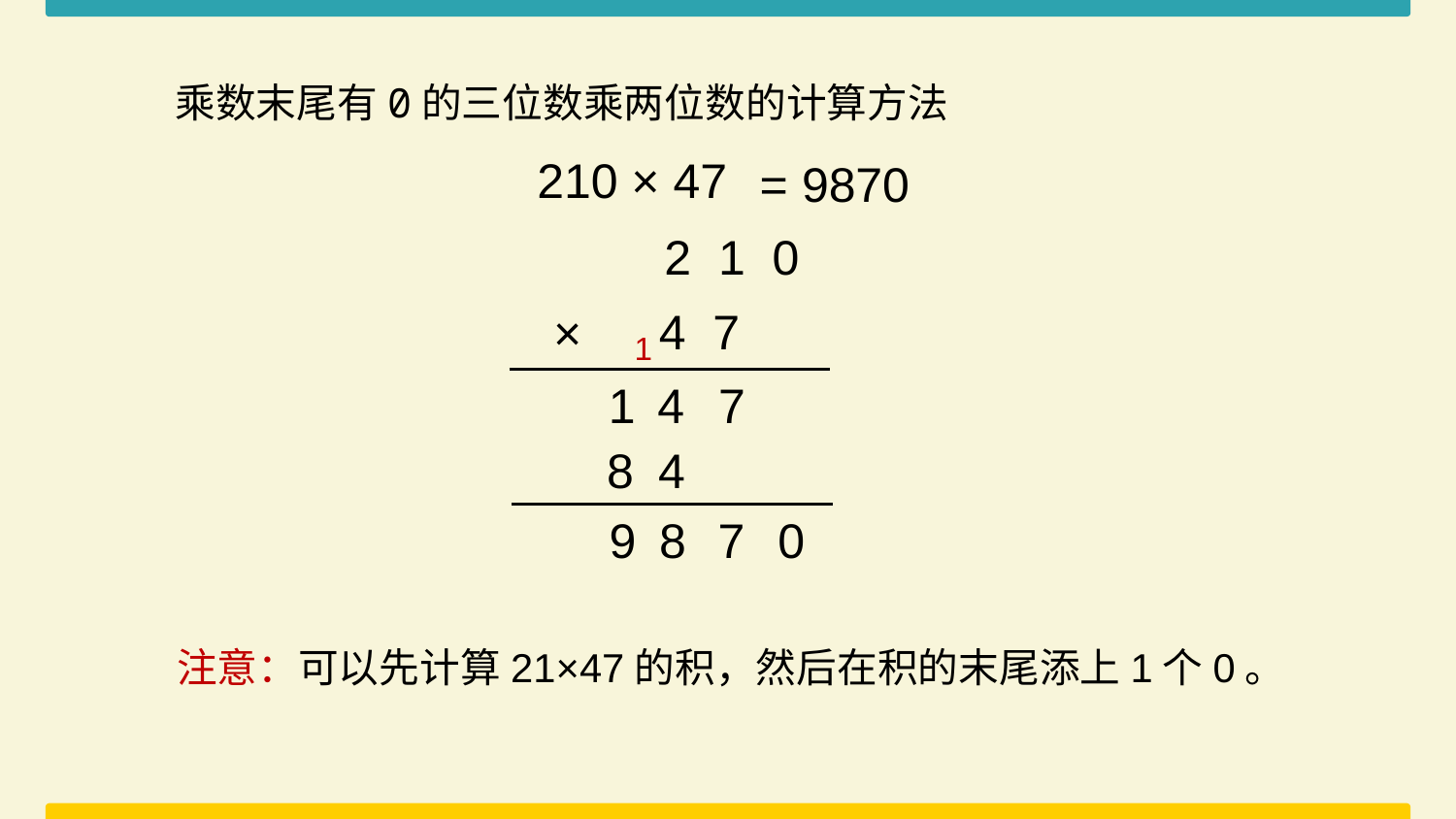

乘数末尾有0的三位数乘两位数的计算方法
210 × 47
= 9870
2  1  0
4  7
×
1
1
4
7
8
4
9
8
7
0
注意：可以先计算21×47的积，然后在积的末尾添上1个0。